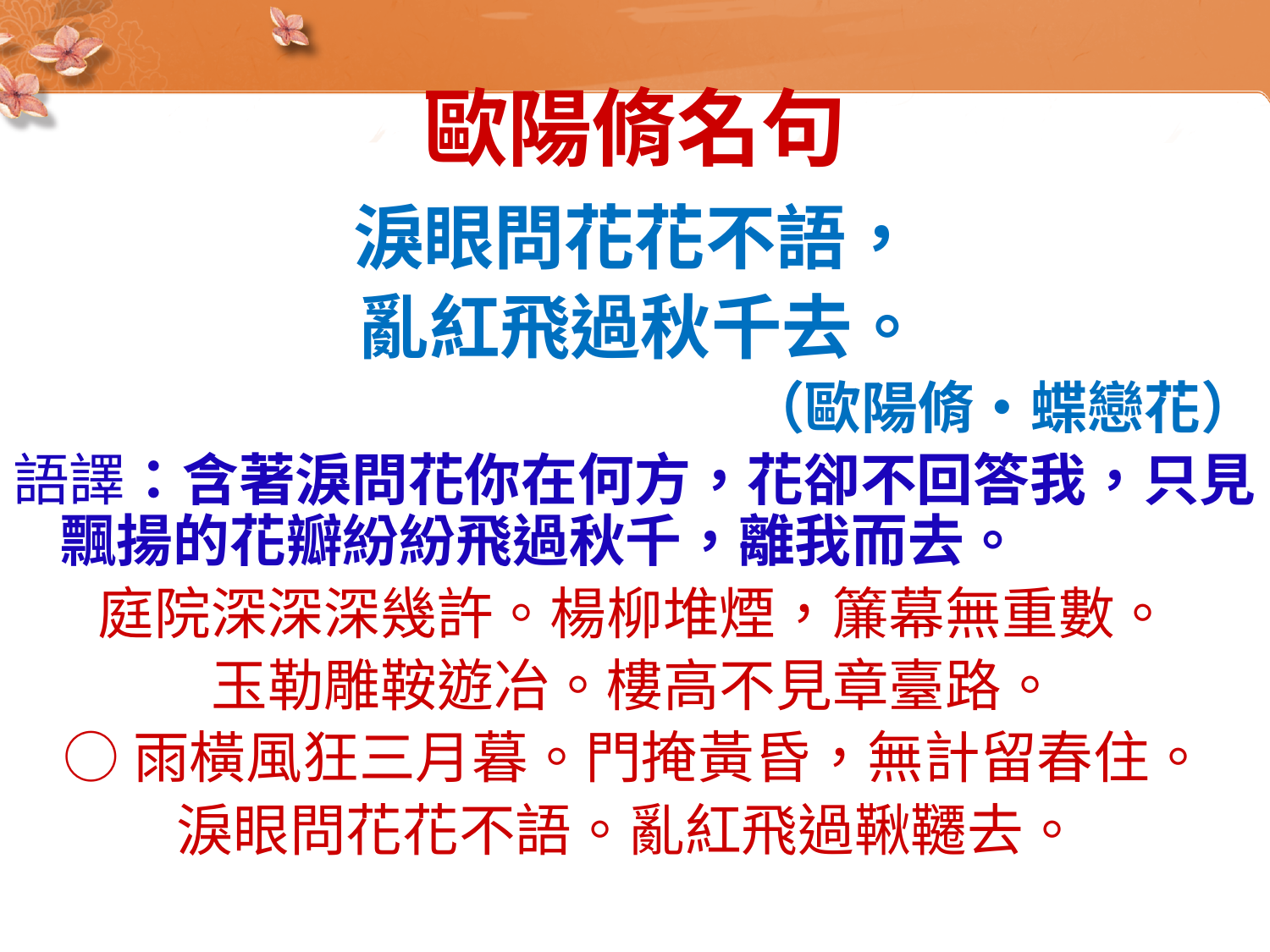

歐陽脩名句
淚眼問花花不語，
   亂紅飛過秋千去。
（歐陽脩‧蝶戀花）
語譯：含著淚問花你在何方，花卻不回答我，只見飄揚的花瓣紛紛飛過秋千，離我而去。
庭院深深深幾許。楊柳堆煙，簾幕無重數。
玉勒雕鞍遊冶。樓高不見章臺路。
○雨橫風狂三月暮。門掩黃昏，無計留春住。
淚眼問花花不語。亂紅飛過鞦韆去。